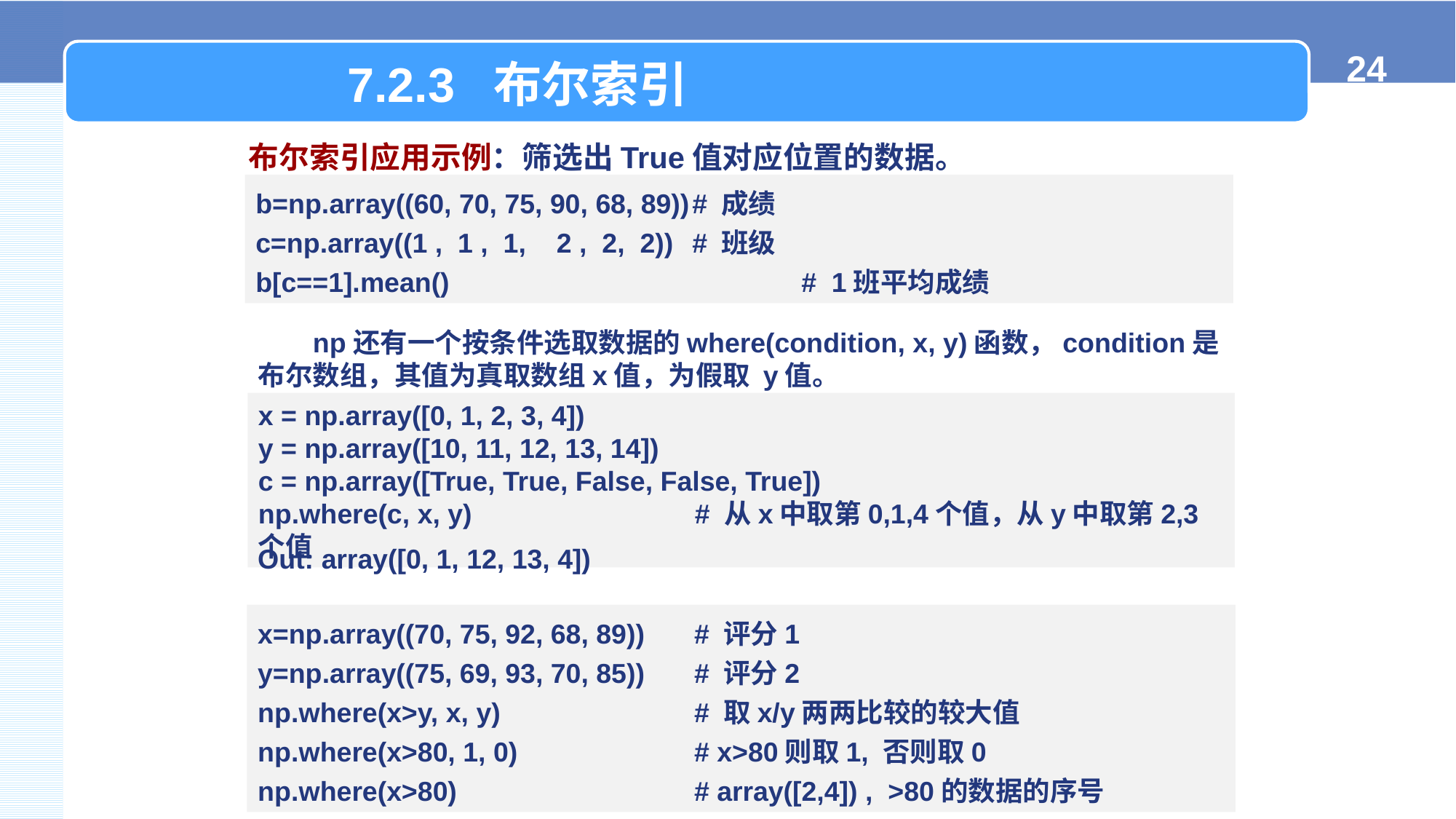

7.2.3  布尔索引
布尔索引应用示例：筛选出True值对应位置的数据。
b=np.array((60, 70, 75, 90, 68, 89))	# 成绩
c=np.array((1 ,  1 ,  1,    2 ,  2,  2))	# 班级
b[c==1].mean()				#  1班平均成绩
np还有一个按条件选取数据的where(condition, x, y)函数，condition是布尔数组，其值为真取数组x值，为假取 y值。
x = np.array([0, 1, 2, 3, 4])
y = np.array([10, 11, 12, 13, 14])
c = np.array([True, True, False, False, True])
np.where(c, x, y)  		# 从x中取第0,1,4个值，从y中取第2,3个值
Out: array([0, 1, 12, 13, 4])
x=np.array((70, 75, 92, 68, 89))	# 评分1
y=np.array((75, 69, 93, 70, 85))	# 评分2
np.where(x>y, x, y)		# 取x/y两两比较的较大值
np.where(x>80, 1, 0)		# x>80则取1, 否则取0
np.where(x>80)                          	# array([2,4]) ,  >80的数据的序号